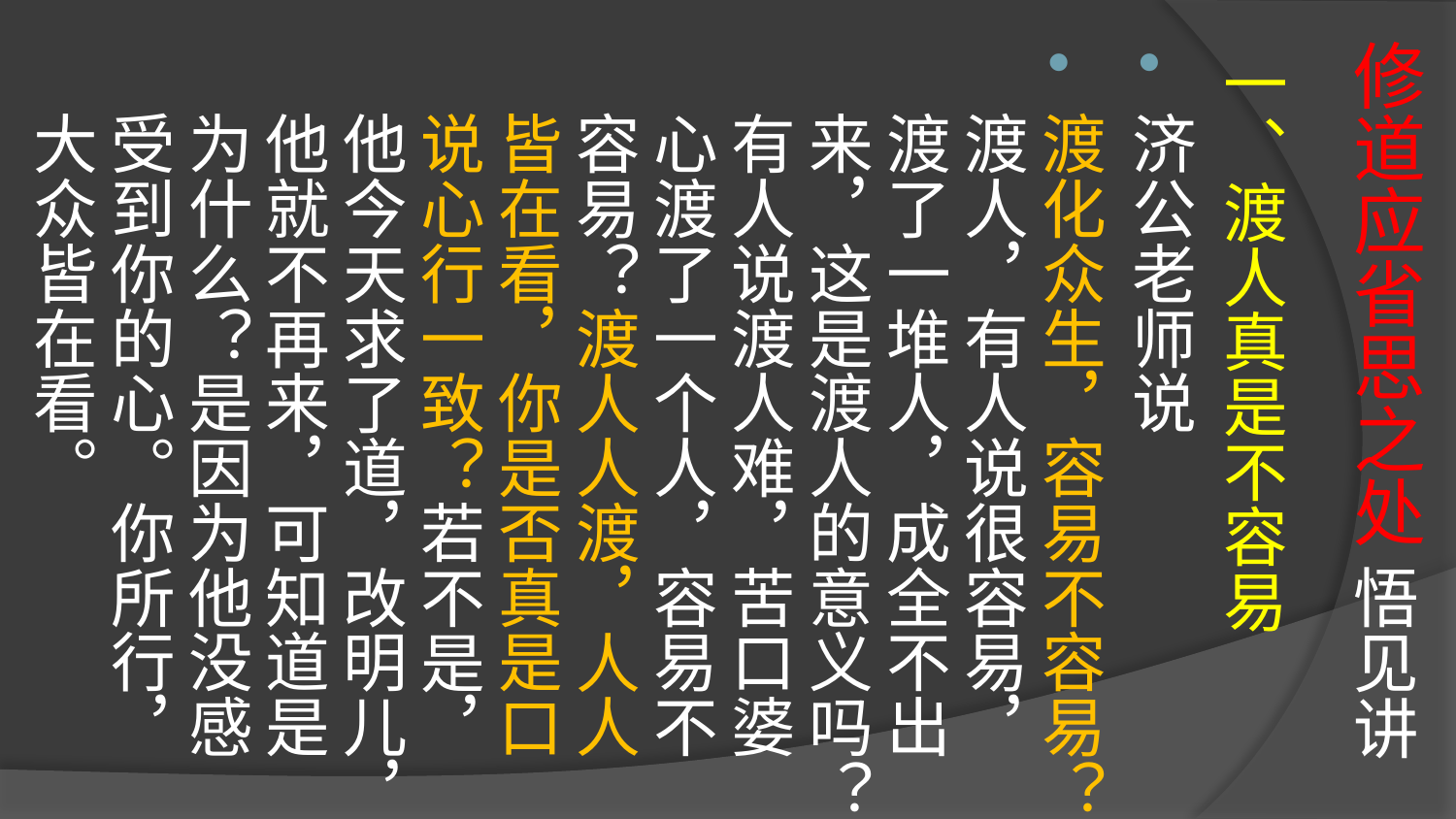

# 修道应省思之处 悟见讲
一、渡人真是不容易
济公老师说
渡化众生，容易不容易？渡人，有人说很容易，渡了一堆人，成全不出来，这是渡人的意义吗？有人说渡人难，苦口婆心渡了一个人，容易不容易？渡人人渡，人人皆在看，你是否真是口说心行一致？若不是，他今天求了道，改明儿，他就不再来，可知道是为什么？是因为他没感受到你的心。你所行，大众皆在看。